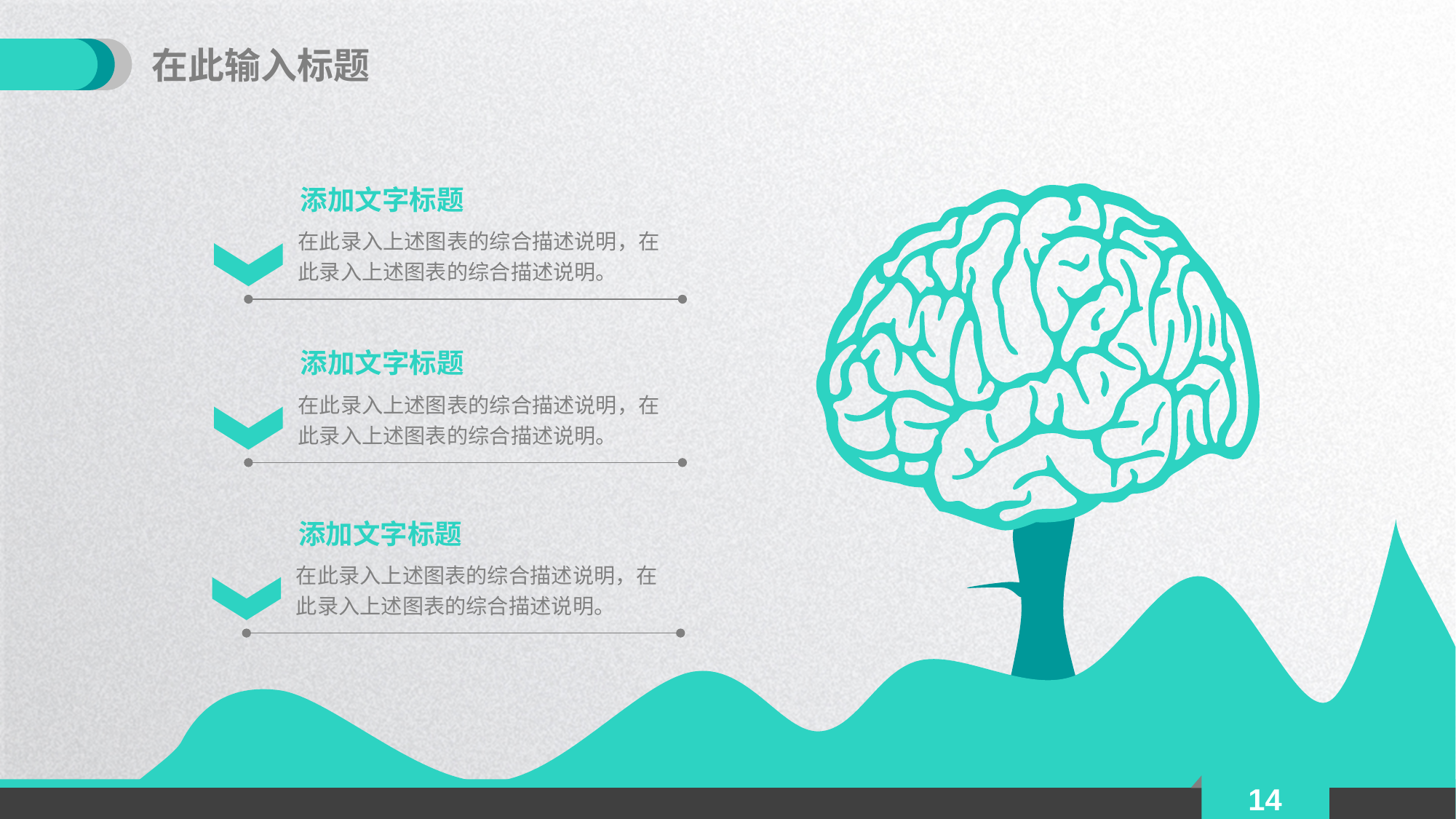

在此输入标题

添加文字标题

在此录入上述图表的综合描述说明，在此录入上述图表的综合描述说明。

添加文字标题
在此录入上述图表的综合描述说明，在此录入上述图表的综合描述说明。

添加文字标题

在此录入上述图表的综合描述说明，在此录入上述图表的综合描述说明。

14